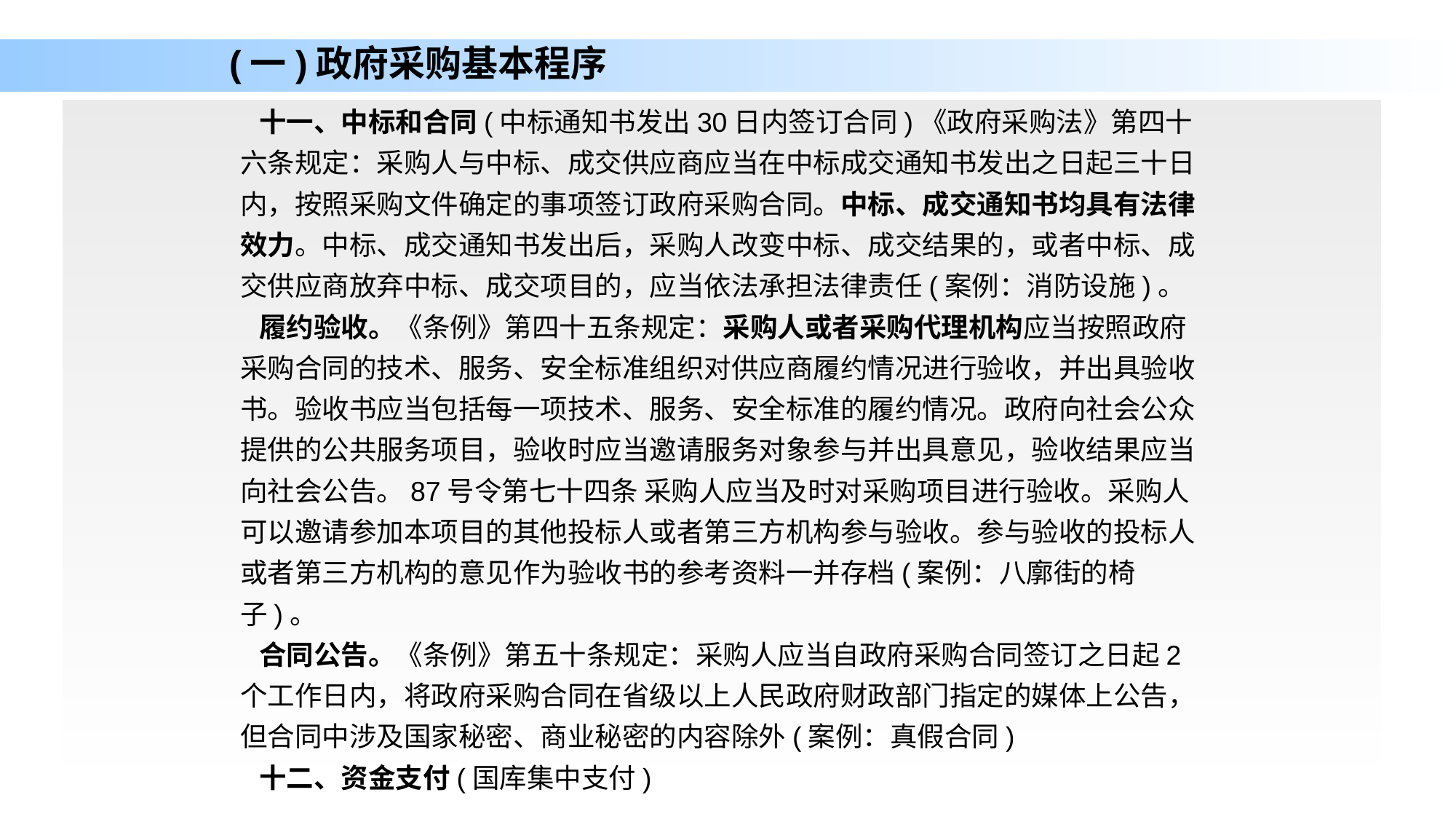

# (一)政府采购基本程序
  十一、中标和合同(中标通知书发出30日内签订合同)《政府采购法》第四十六条规定：采购人与中标、成交供应商应当在中标成交通知书发出之日起三十日内，按照采购文件确定的事项签订政府采购合同。中标、成交通知书均具有法律效力。中标、成交通知书发出后，采购人改变中标、成交结果的，或者中标、成交供应商放弃中标、成交项目的，应当依法承担法律责任(案例：消防设施)。
  履约验收。《条例》第四十五条规定：采购人或者采购代理机构应当按照政府采购合同的技术、服务、安全标准组织对供应商履约情况进行验收，并出具验收书。验收书应当包括每一项技术、服务、安全标准的履约情况。政府向社会公众提供的公共服务项目，验收时应当邀请服务对象参与并出具意见，验收结果应当向社会公告。87号令第七十四条 采购人应当及时对采购项目进行验收。采购人可以邀请参加本项目的其他投标人或者第三方机构参与验收。参与验收的投标人或者第三方机构的意见作为验收书的参考资料一并存档(案例：八廓街的椅子)。
  合同公告。《条例》第五十条规定：采购人应当自政府采购合同签订之日起2个工作日内，将政府采购合同在省级以上人民政府财政部门指定的媒体上公告，但合同中涉及国家秘密、商业秘密的内容除外(案例：真假合同)
  十二、资金支付(国库集中支付)